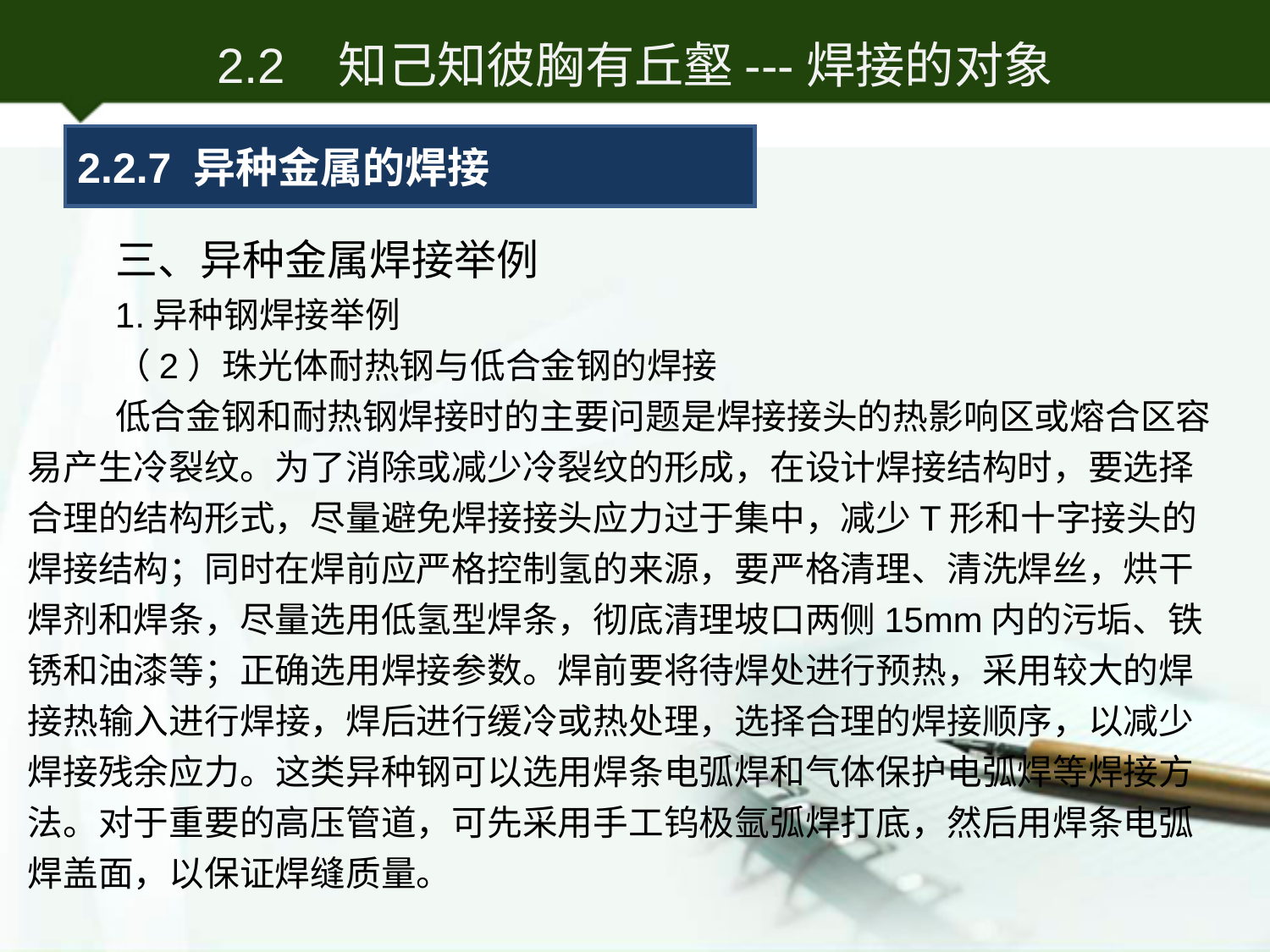

2.2   知己知彼胸有丘壑---焊接的对象
2.2.7 异种金属的焊接
三、异种金属焊接举例
1.异种钢焊接举例
（2）珠光体耐热钢与低合金钢的焊接
低合金钢和耐热钢焊接时的主要问题是焊接接头的热影响区或熔合区容易产生冷裂纹。为了消除或减少冷裂纹的形成，在设计焊接结构时，要选择合理的结构形式，尽量避免焊接接头应力过于集中，减少T形和十字接头的焊接结构；同时在焊前应严格控制氢的来源，要严格清理、清洗焊丝，烘干焊剂和焊条，尽量选用低氢型焊条，彻底清理坡口两侧15mm内的污垢、铁锈和油漆等；正确选用焊接参数。焊前要将待焊处进行预热，采用较大的焊接热输入进行焊接，焊后进行缓冷或热处理，选择合理的焊接顺序，以减少焊接残余应力。这类异种钢可以选用焊条电弧焊和气体保护电弧焊等焊接方法。对于重要的高压管道，可先采用手工钨极氩弧焊打底，然后用焊条电弧焊盖面，以保证焊缝质量。